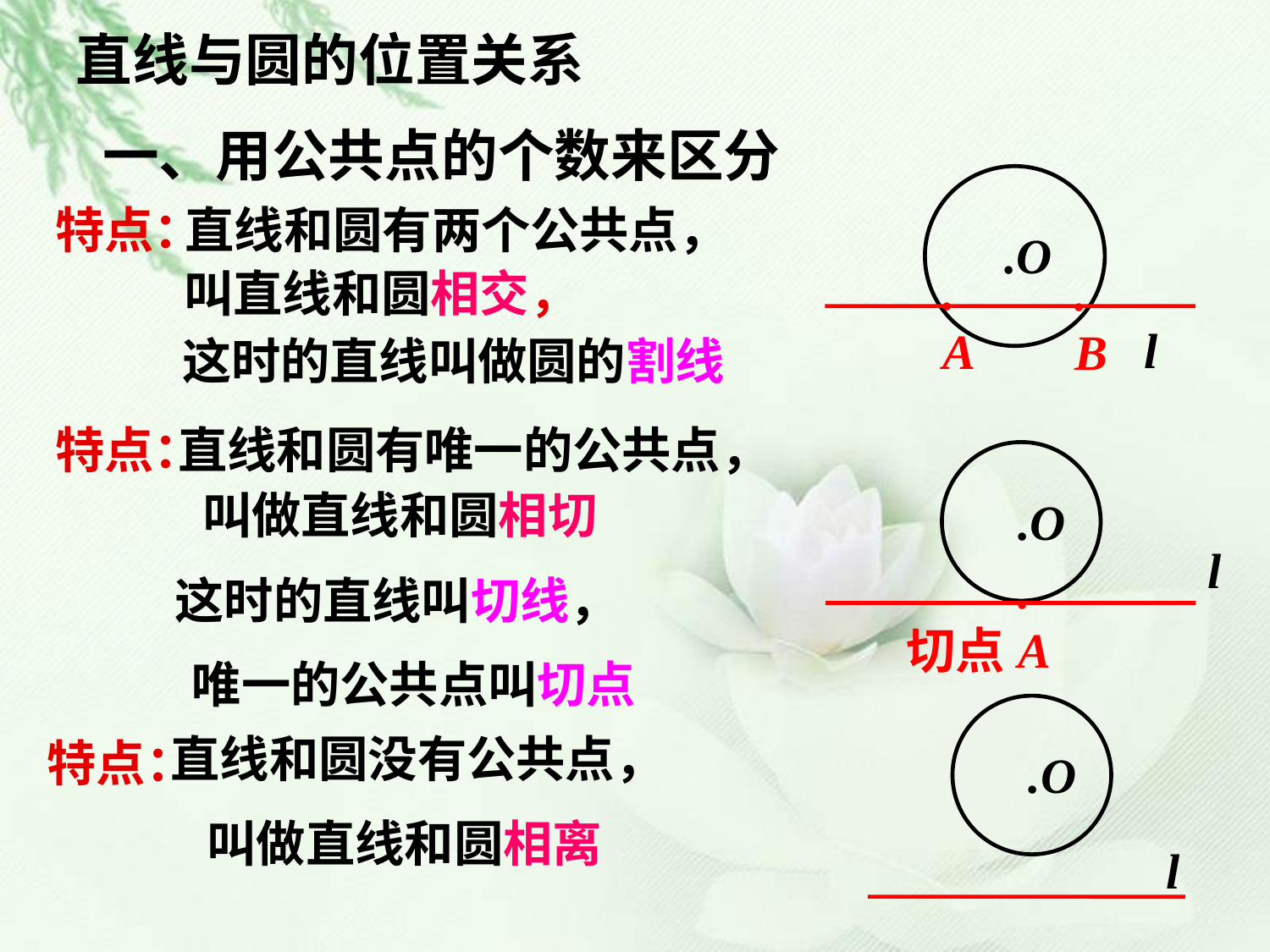

直线与圆的位置关系
 一、用公共点的个数来区分

特点：
直线和圆有两个公共点，
.O
.A
.B
叫直线和圆相交，

l
这时的直线叫做圆的割线
特点：
直线和圆有唯一的公共点，

叫做直线和圆相切
.O
l
.A
这时的直线叫切线，
  唯一的公共点叫切点

切点

直线和圆没有公共点，
特点：
.O
叫做直线和圆相离
l